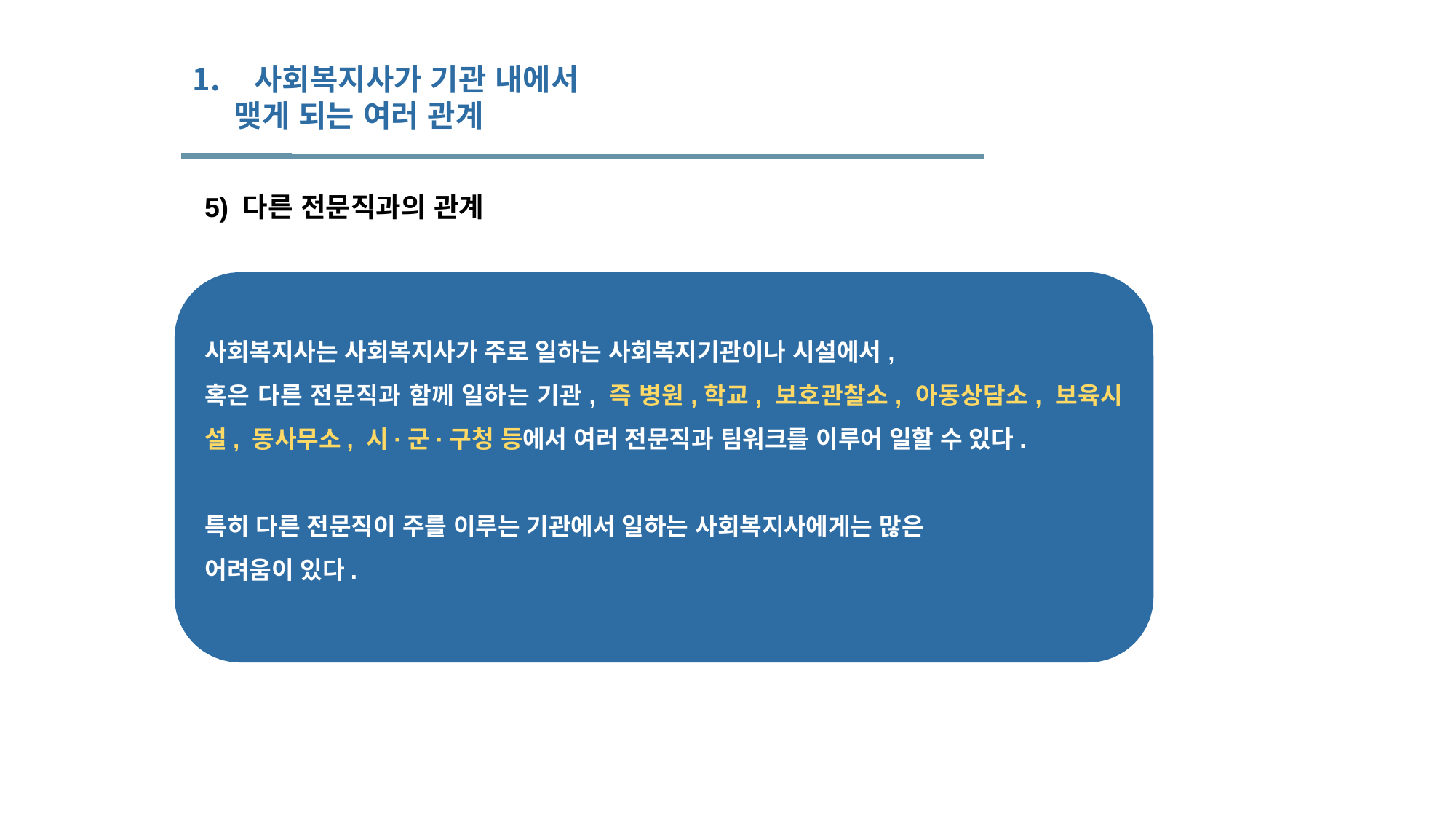

사회복지사가 기관 내에서
    맺게 되는 여러 관계

 5) 다른 전문직과의 관계

사회복지사는 사회복지사가 주로 일하는 사회복지기관이나 시설에서,
혹은 다른 전문직과 함께 일하는 기관, 즉 병원,학교, 보호관찰소, 아동상담소, 보육시설, 동사무소, 시·군·구청 등에서 여러 전문직과 팀워크를 이루어 일할 수 있다.

특히 다른 전문직이 주를 이루는 기관에서 일하는 사회복지사에게는 많은
어려움이 있다.